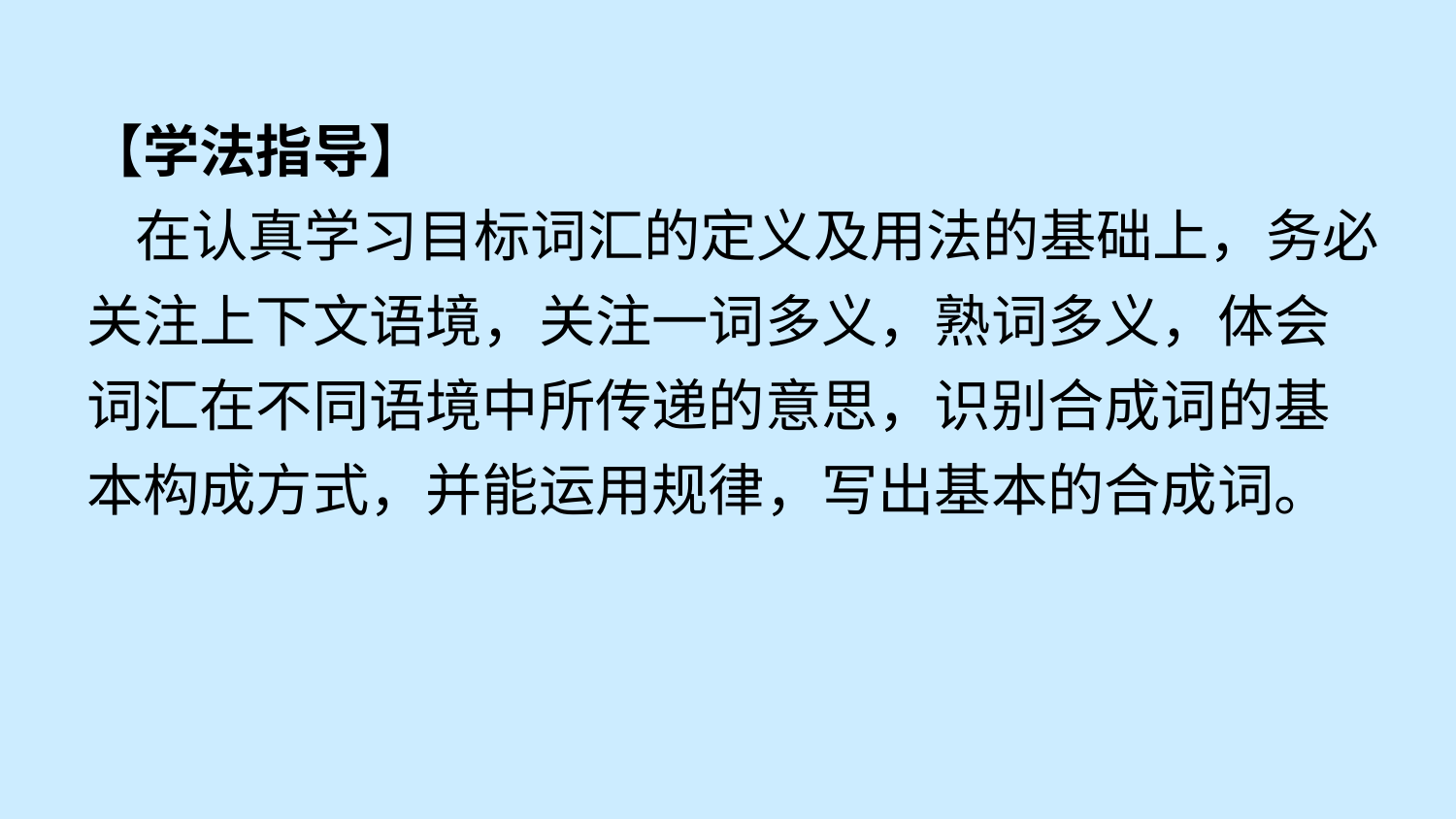

【学法指导】
在认真学习目标词汇的定义及用法的基础上，务必关注上下文语境，关注一词多义，熟词多义，体会词汇在不同语境中所传递的意思，识别合成词的基本构成方式，并能运用规律，写出基本的合成词。